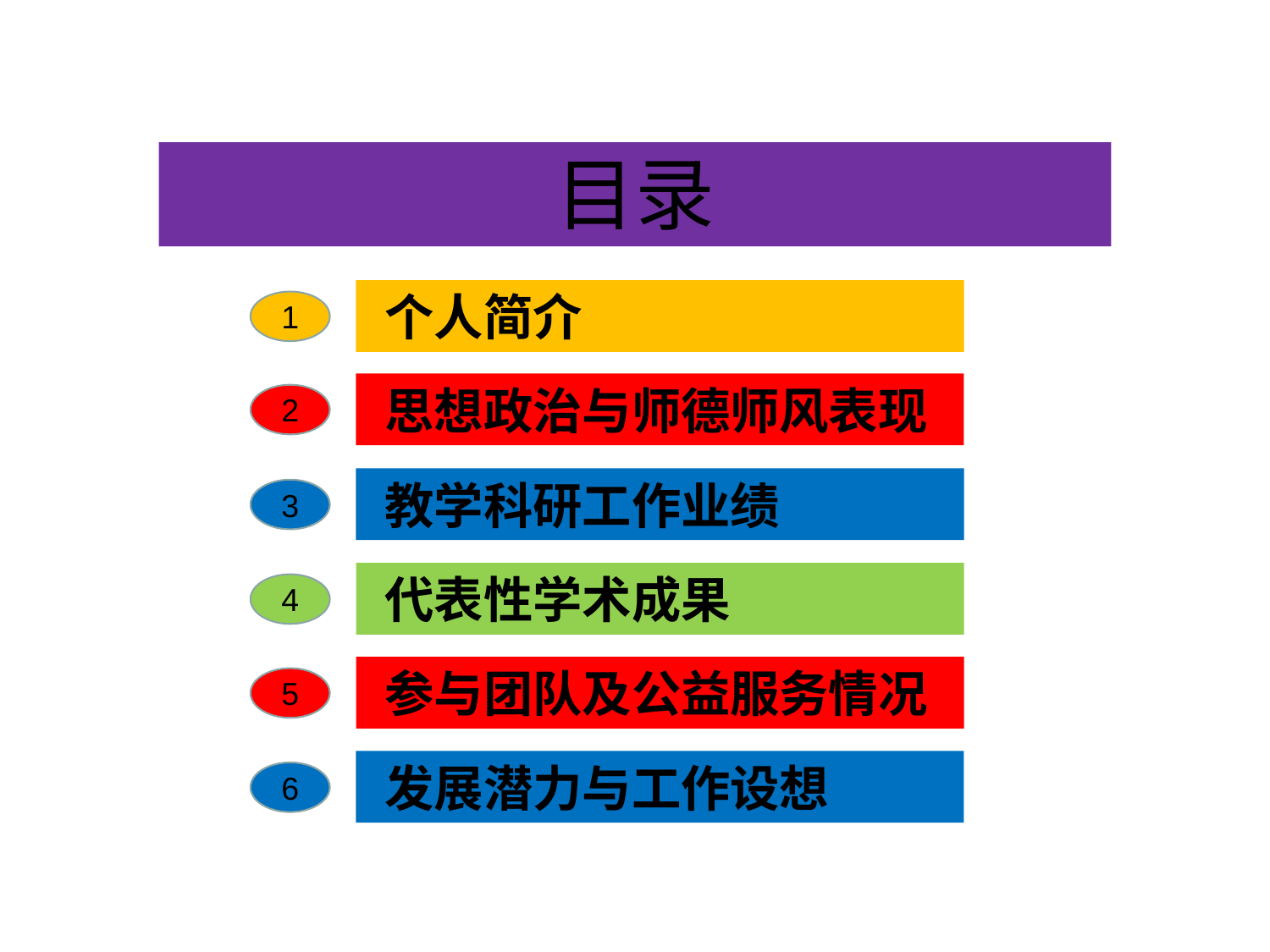

# 目录
 个人简介
1
 思想政治与师德师风表现
2
 教学科研工作业绩
3
 代表性学术成果
4
 参与团队及公益服务情况
5
 发展潜力与工作设想
6